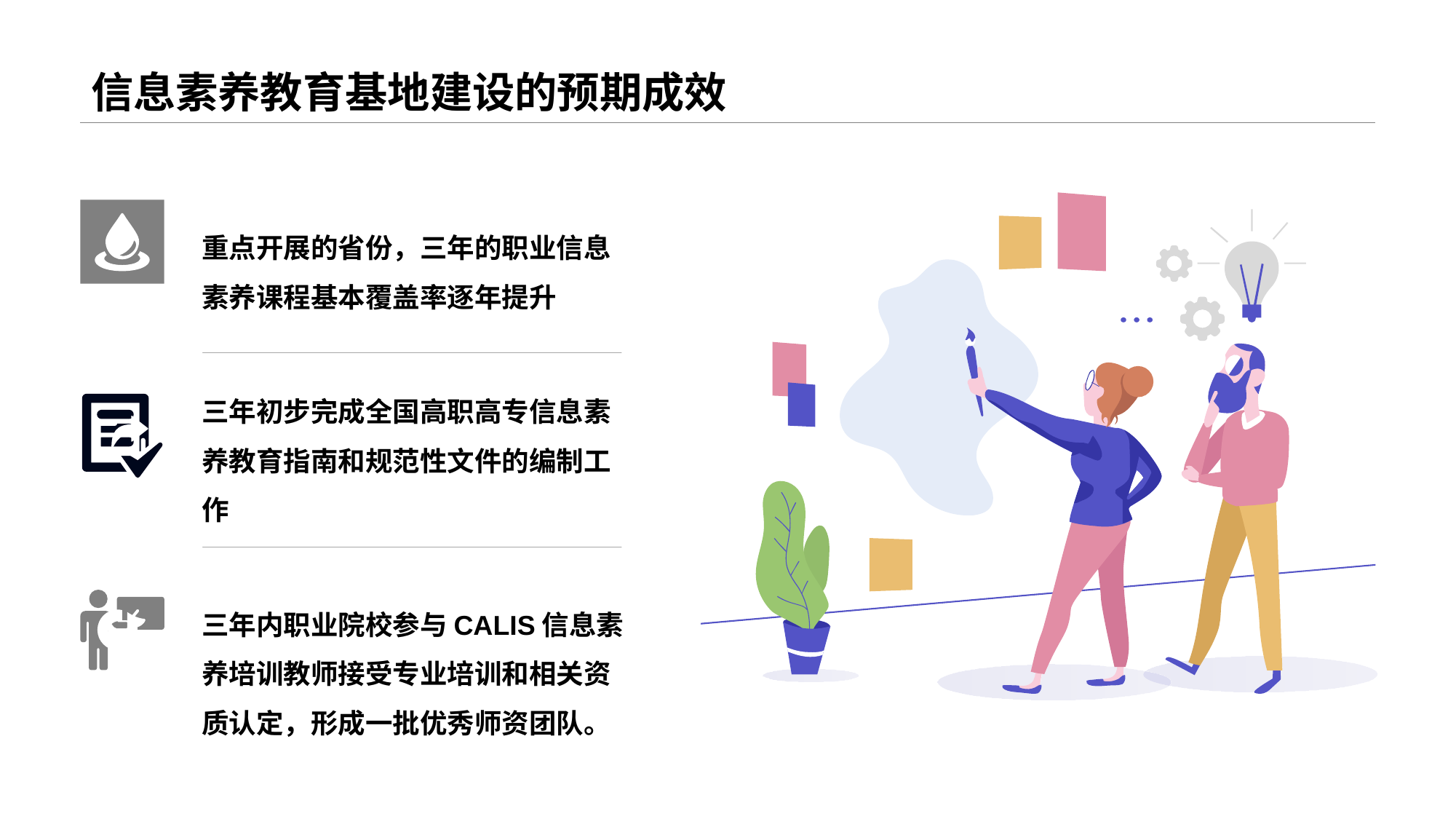

# 信息素养教育基地建设的预期成效

重点开展的省份，三年的职业信息素养课程基本覆盖率逐年提升

三年初步完成全国高职高专信息素养教育指南和规范性文件的编制工作

三年内职业院校参与CALIS信息素养培训教师接受专业培训和相关资质认定，形成一批优秀师资团队。
17